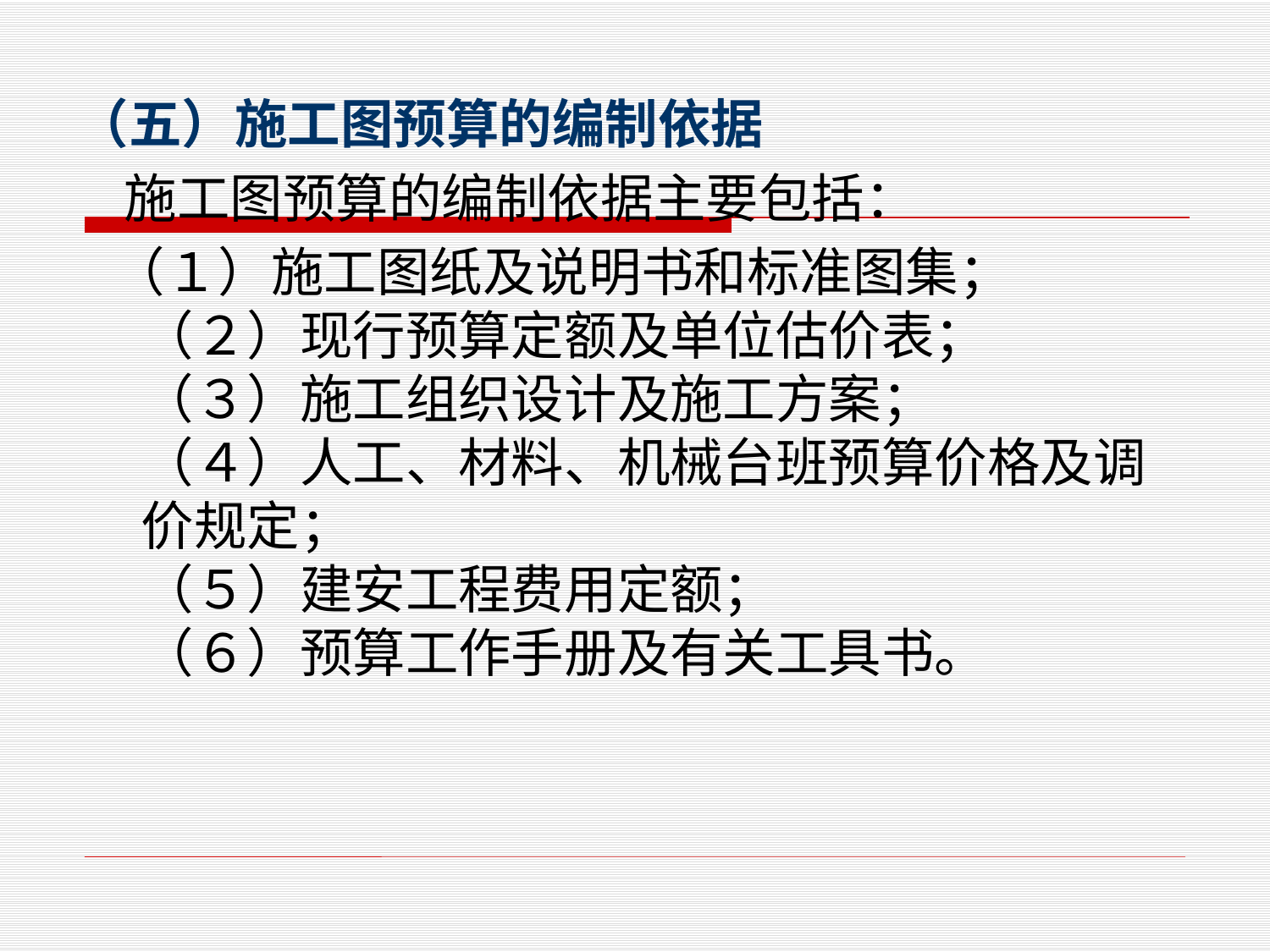

（五）施工图预算的编制依据
   施工图预算的编制依据主要包括：
  （１）施工图纸及说明书和标准图集；
（２）现行预算定额及单位估价表；
（３）施工组织设计及施工方案；
（４）人工、材料、机械台班预算价格及调价规定；
（５）建安工程费用定额；
（６）预算工作手册及有关工具书。